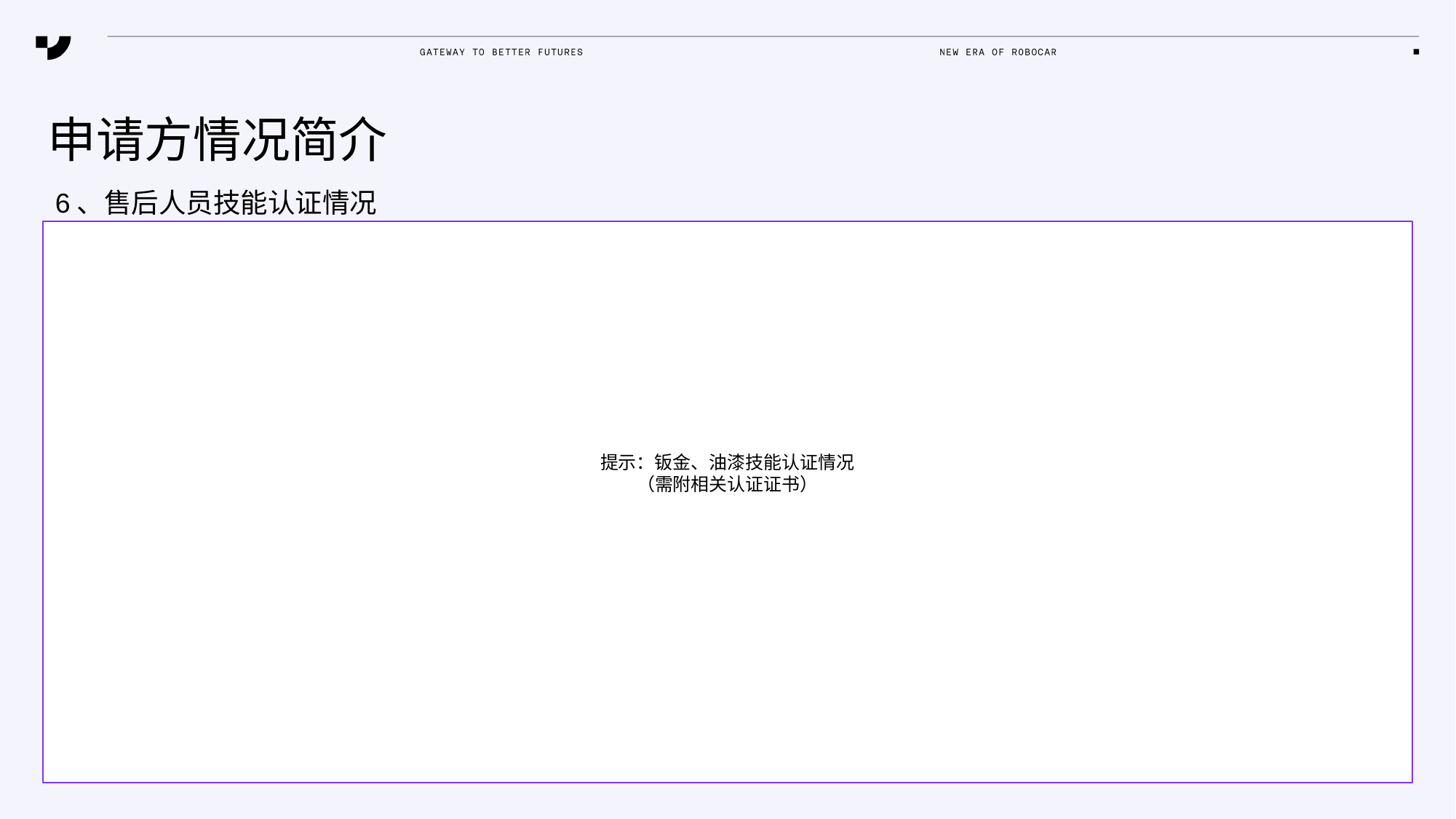

申请方情况简介
6、售后人员技能认证情况

提示：钣金、油漆技能认证情况
（需附相关认证证书）